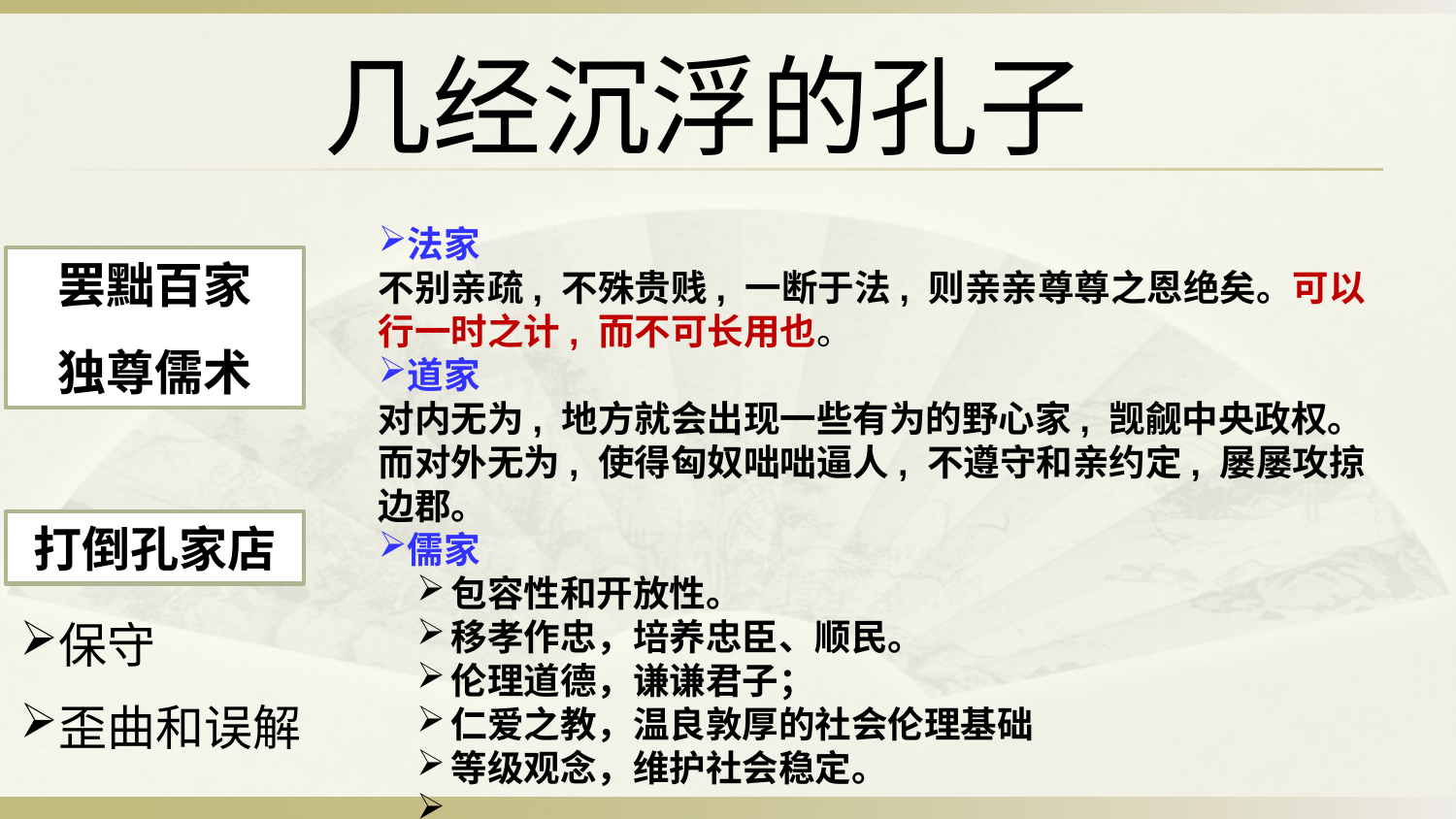

几经沉浮的孔子
#
法家
不别亲疏, 不殊贵贱, 一断于法, 则亲亲尊尊之恩绝矣。可以行一时之计, 而不可长用也。
道家
对内无为, 地方就会出现一些有为的野心家, 觊觎中央政权。而对外无为, 使得匈奴咄咄逼人, 不遵守和亲约定, 屡屡攻掠边郡。
儒家
包容性和开放性。
移孝作忠，培养忠臣、顺民。
伦理道德，谦谦君子；
仁爱之教，温良敦厚的社会伦理基础
等级观念，维护社会稳定。
……

罢黜百家
独尊儒术
打倒孔家店
保守
歪曲和误解